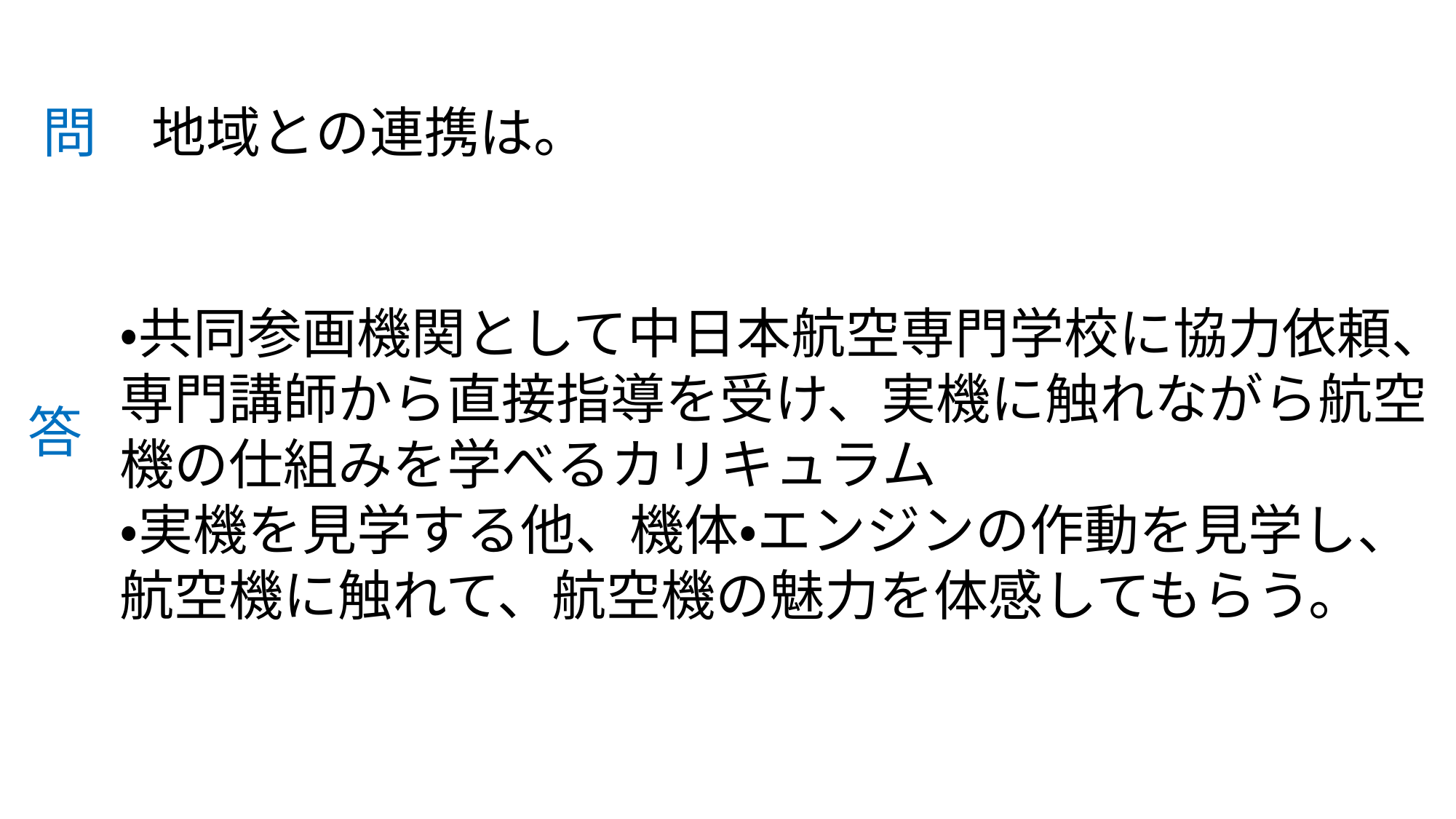

問　地域との連携は。
・共同参画機関として中日本航空専門学校に協力依頼、専門講師から直接指導を受け、実機に触れながら航空機の仕組みを学べるカリキュラム
・実機を見学する他、機体・エンジンの作動を見学し、航空機に触れて、航空機の魅力を体感してもらう。

答